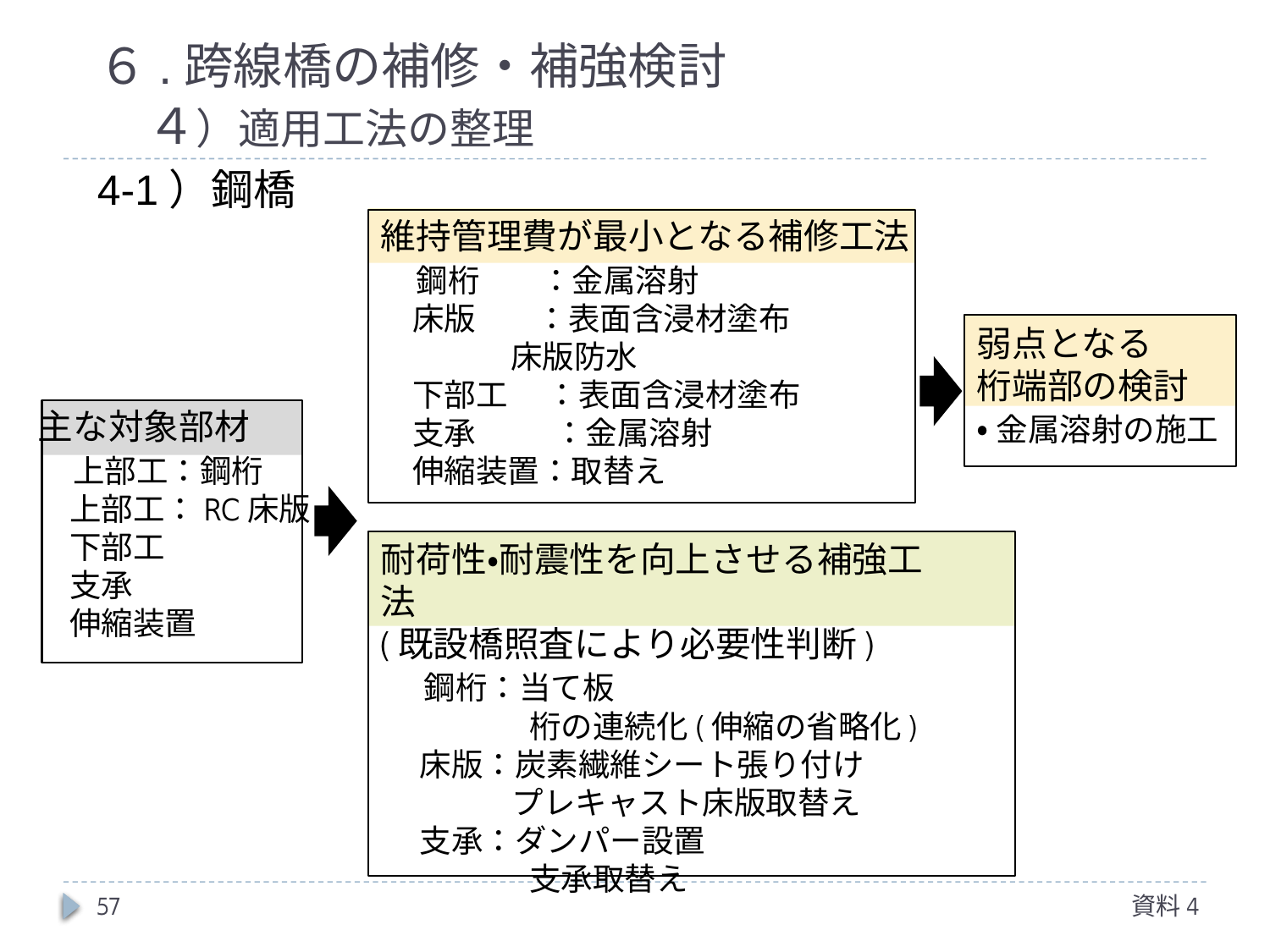

６.跨線橋の補修・補強検討
　４）適用工法の整理
4-1）鋼橋
維持管理費が最小となる補修工法
　鋼桁    　：金属溶射
　床版    　：表面含浸材塗布
                 床版防水
　下部工 　：表面含浸材塗布
　支承 　　 ：金属溶射
　伸縮装置：取替え

弱点となる
桁端部の検討
・ 金属溶射の施工

主な対象部材
　上部工：鋼桁
　上部工：RC床版
　下部工
　支承
　伸縮装置

耐荷性・耐震性を向上させる補強工法
(既設橋照査により必要性判断)
　 鋼桁：当て板
　　　　   桁の連続化(伸縮の省略化)
　 床版：炭素繊維シート張り付け
　　　     プレキャスト床版取替え
　 支承：ダンパー設置
　　　　   支承取替え
57
資料4